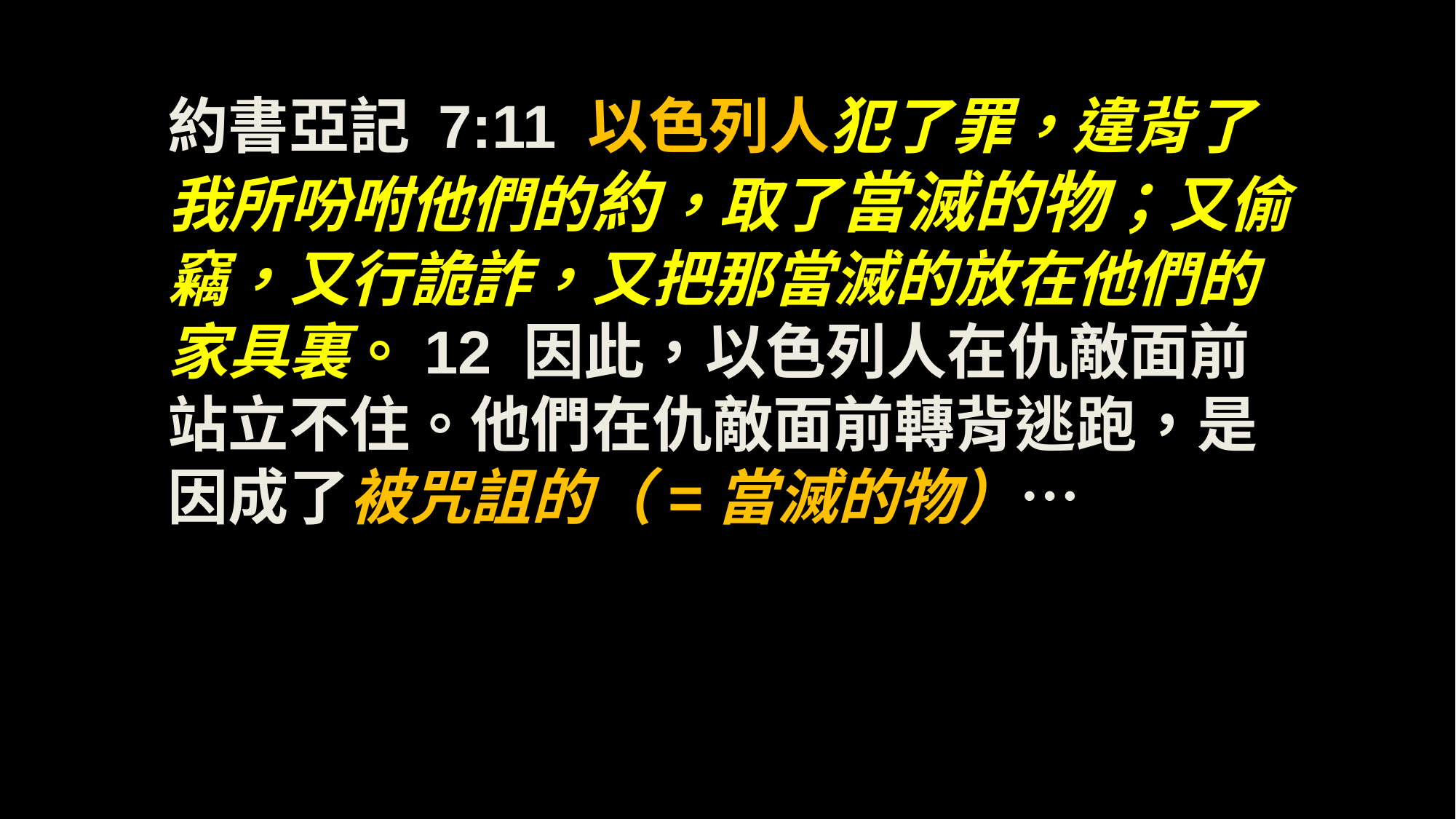

約書亞記 7:11 以色列人犯了罪，違背了我所吩咐他們的約，取了當滅的物；又偷竊，又行詭詐，又把那當滅的放在他們的家具裏。12 因此，以色列人在仇敵面前站立不住。他們在仇敵面前轉背逃跑，是因成了被咒詛的（=當滅的物）…